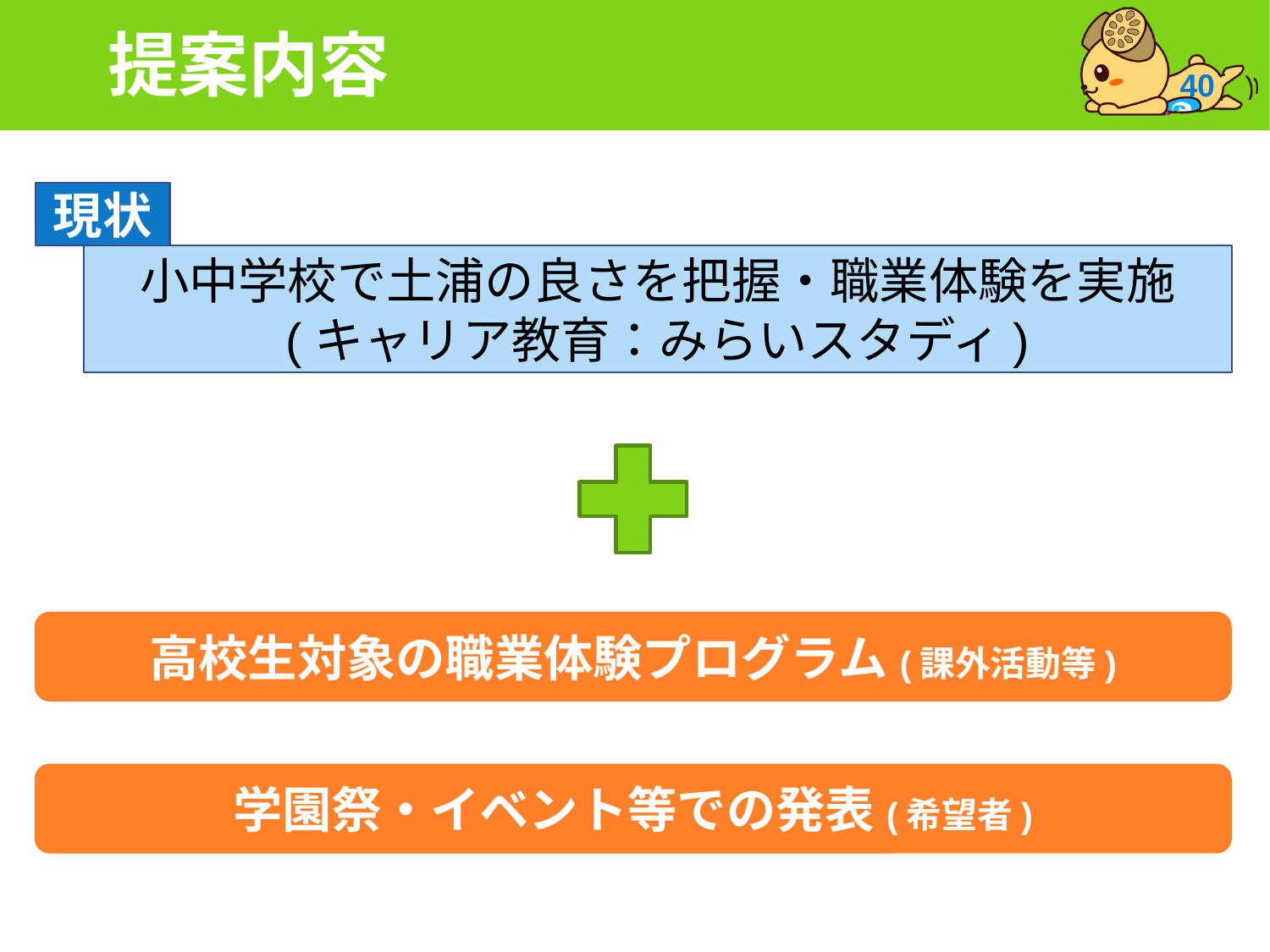

# 提案内容
40
現状
小中学校で土浦の良さを把握・職業体験を実施
(キャリア教育：みらいスタディ)

高校生対象の職業体験プログラム(課外活動等)
学園祭・イベント等での発表(希望者)